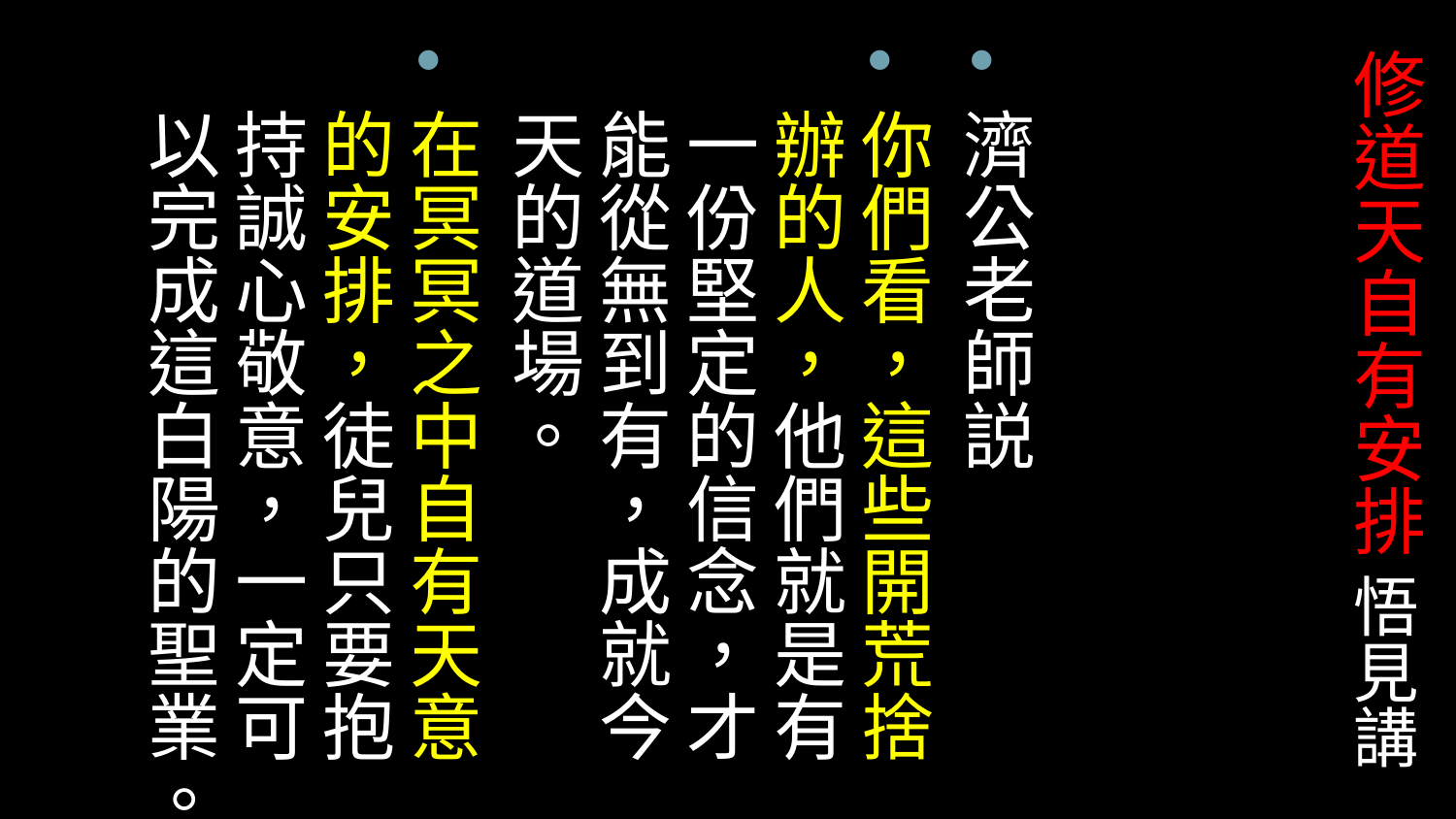

# 修道天自有安排 悟見講
濟公老師説
你們看，這些開荒捨辦的人，他們就是有一份堅定的信念，才能從無到有，成就今天的道場。
在冥冥之中自有天意的安排，徒兒只要抱持誠心敬意，一定可以完成這白陽的聖業。